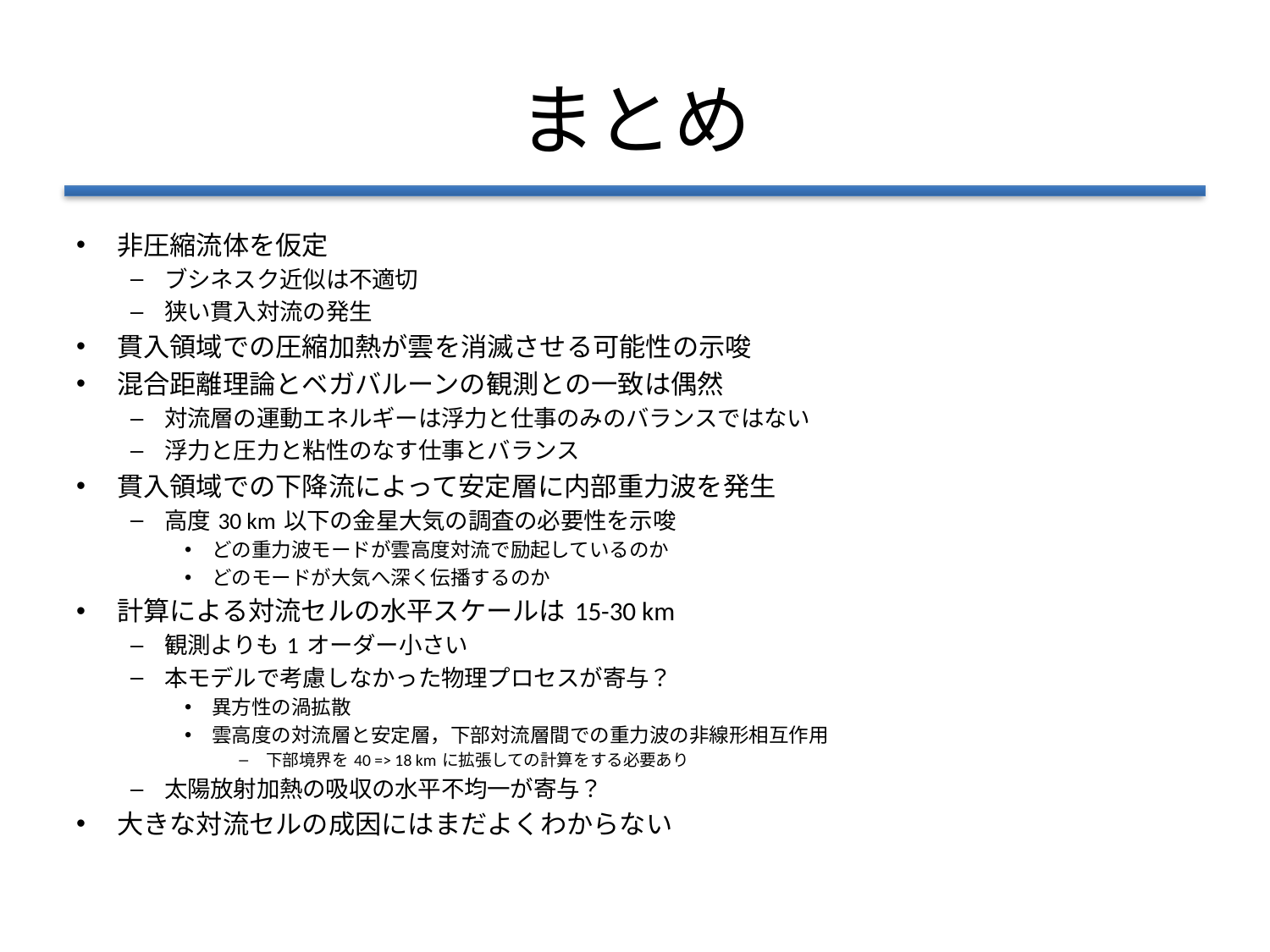

# まとめ
非圧縮流体を仮定
ブシネスク近似は不適切
狭い貫入対流の発生
貫入領域での圧縮加熱が雲を消滅させる可能性の示唆
混合距離理論とベガバルーンの観測との一致は偶然
対流層の運動エネルギーは浮力と仕事のみのバランスではない
浮力と圧力と粘性のなす仕事とバランス
貫入領域での下降流によって安定層に内部重力波を発生
高度 30 km 以下の金星大気の調査の必要性を示唆
どの重力波モードが雲高度対流で励起しているのか
どのモードが大気へ深く伝播するのか
計算による対流セルの水平スケールは 15-30 km
観測よりも 1 オーダー小さい
本モデルで考慮しなかった物理プロセスが寄与？
異方性の渦拡散
雲高度の対流層と安定層，下部対流層間での重力波の非線形相互作用
下部境界を 40 => 18 km に拡張しての計算をする必要あり
太陽放射加熱の吸収の水平不均一が寄与？
大きな対流セルの成因にはまだよくわからない